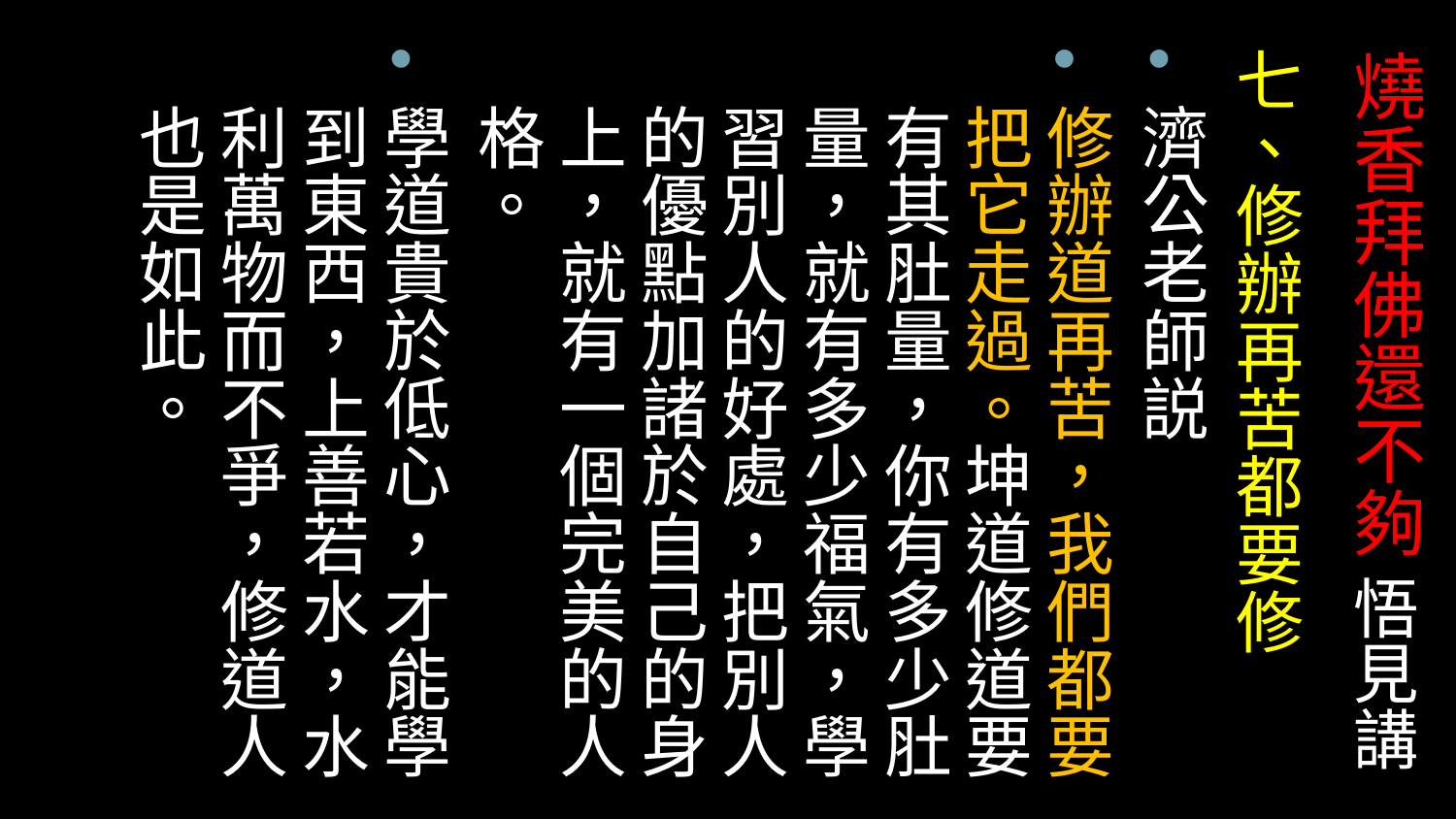

七、修辦再苦都要修
濟公老師説
修辦道再苦，我們都要把它走過。坤道修道要有其肚量，你有多少肚量，就有多少福氣，學習別人的好處，把別人的優點加諸於自己的身上，就有一個完美的人格。
學道貴於低心，才能學到東西，上善若水，水利萬物而不爭，修道人也是如此。

# 燒香拜佛還不夠 悟見講